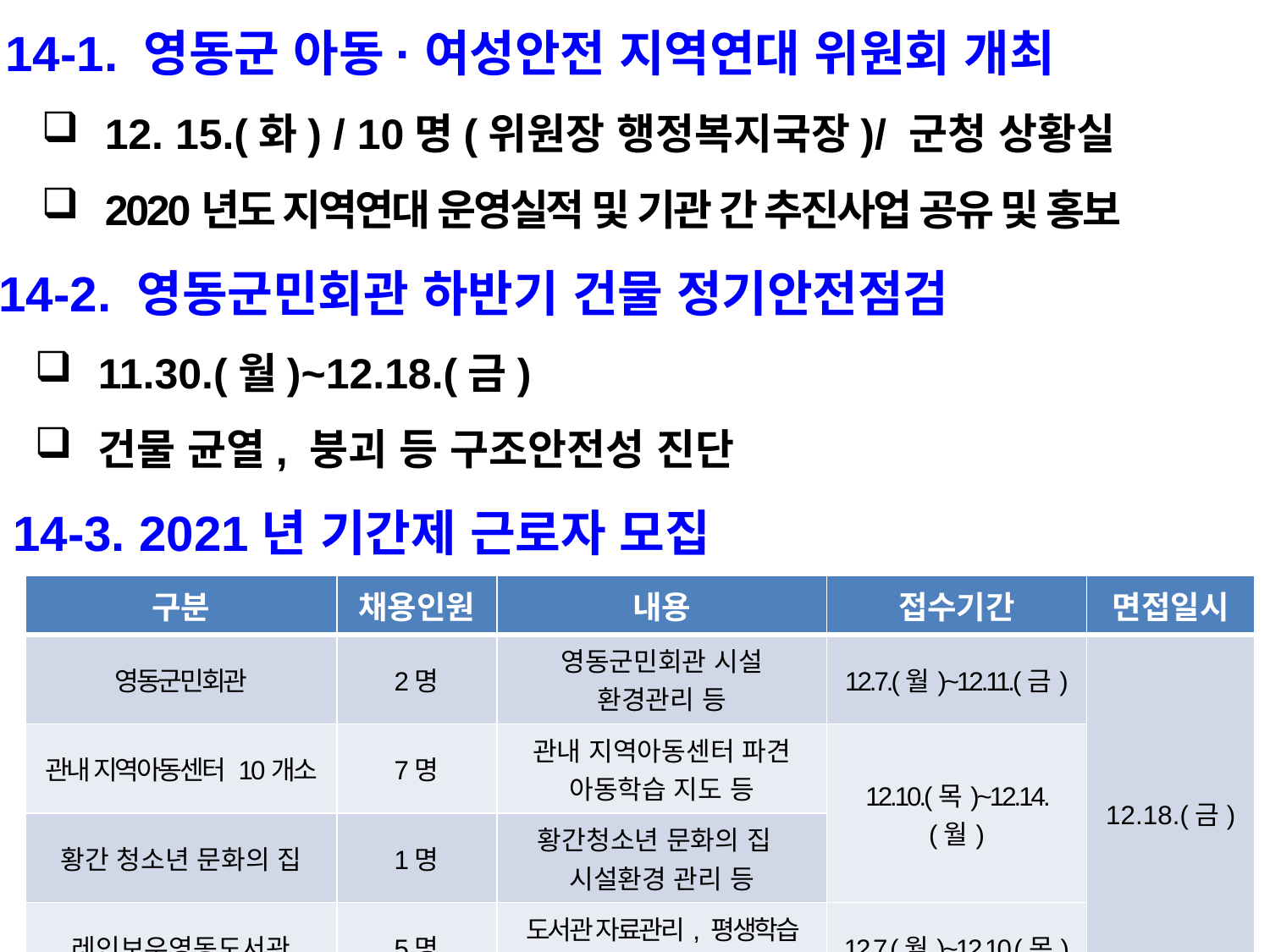

14-1. 영동군 아동·여성안전 지역연대 위원회 개최
12. 15.(화) / 10명(위원장 행정복지국장)/ 군청 상황실
2020년도 지역연대 운영실적 및 기관 간 추진사업 공유 및 홍보
  14-2. 영동군민회관 하반기 건물 정기안전점검
11.30.(월)~12.18.(금)
건물 균열, 붕괴 등 구조안전성 진단
14-3. 2021년 기간제 근로자 모집

| 구분 | 채용인원 | 내용 | 접수기간 | 면접일시 |
| --- | --- | --- | --- | --- |
| 영동군민회관 | 2명 | 영동군민회관 시설 환경관리 등 | 12.7.(월)~12.11.(금) | 12.18.(금) |
| 관내 지역아동센터 10개소 | 7명 | 관내 지역아동센터 파견 아동학습 지도 등 | 12.10.(목)~12.14.(월) |  |
| 황간 청소년 문화의 집 | 1명 | 황간청소년 문화의 집 시설환경 관리 등 |  |  |
| 레인보우영동도서관 | 5명 | 도서관 자료관리, 평생학습 운영보조 및 환경관리 | 12.7.(월)~12.10.(목) |  |